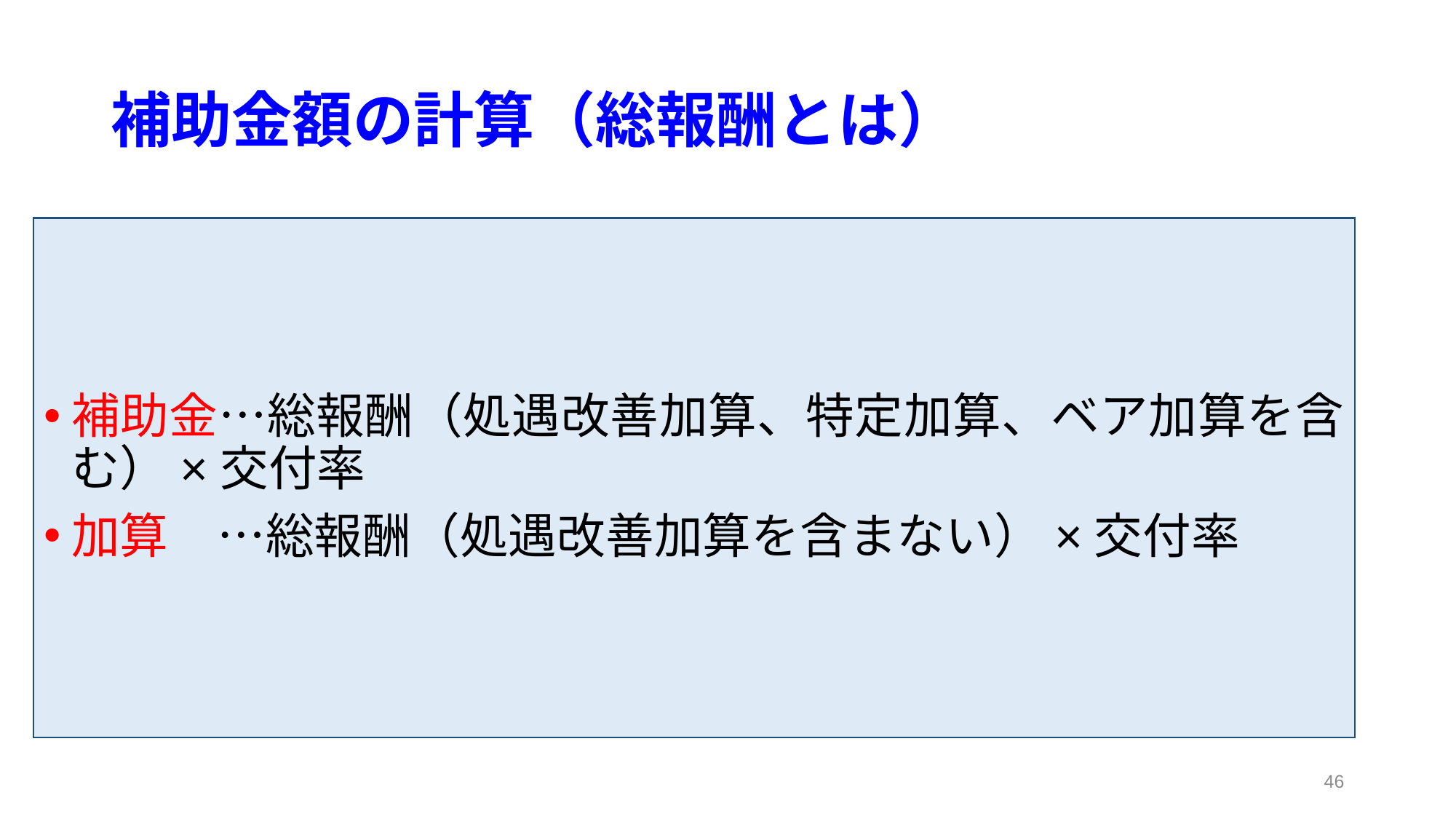

# 補助金額の計算（総報酬とは）
補助金…総報酬（処遇改善加算、特定加算、ベア加算を含む）×交付率
加算　…総報酬（処遇改善加算を含まない）×交付率
46